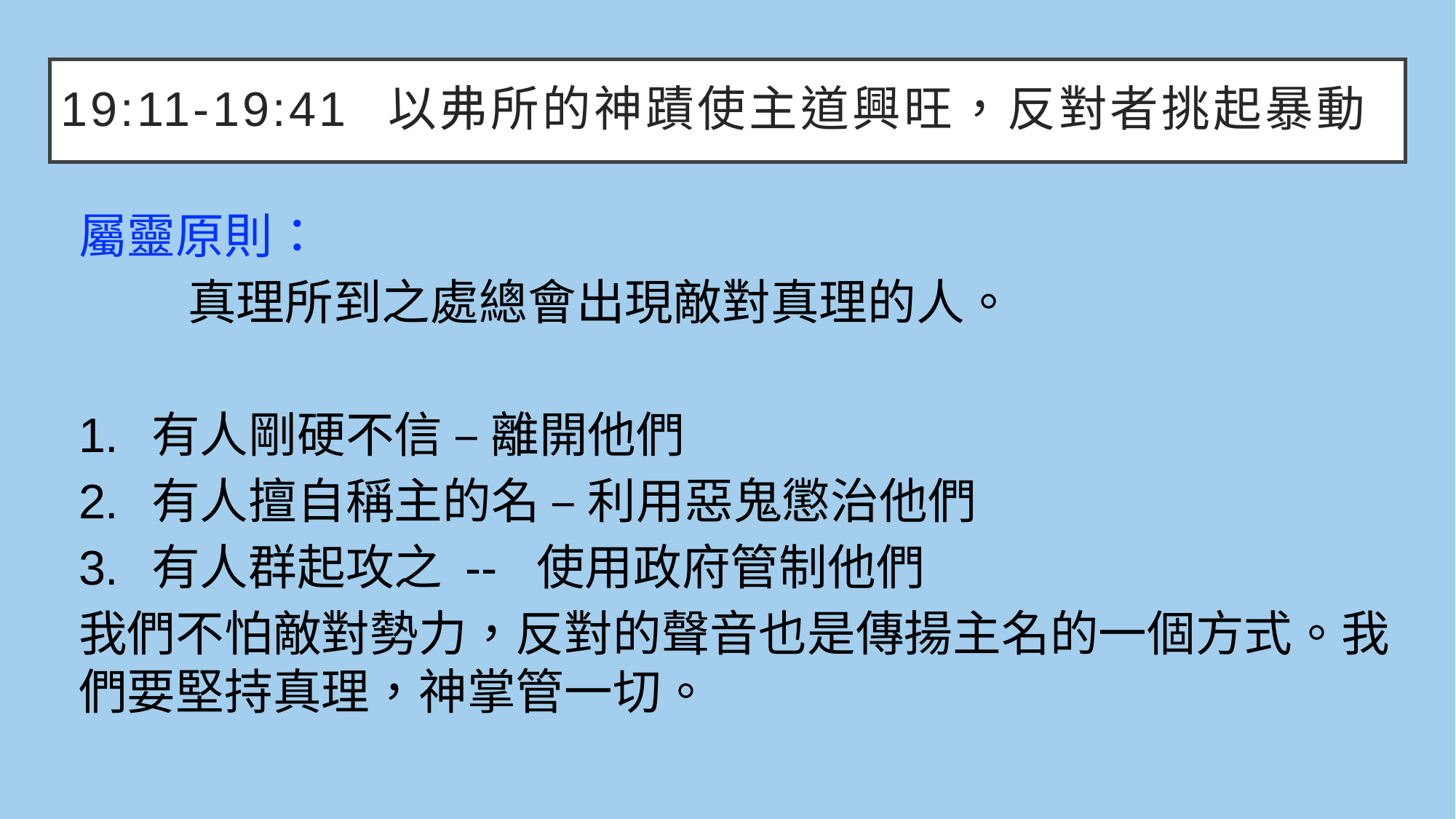

# 19:11-19:41	以弗所的神蹟使主道興旺，反對者挑起暴動
屬靈原則：
	真理所到之處總會出現敵對真理的人。

有人剛硬不信 – 離開他們
有人擅自稱主的名 – 利用惡鬼懲治他們
有人群起攻之 --  使用政府管制他們
我們不怕敵對勢力，反對的聲音也是傳揚主名的一個方式。我們要堅持真理，神掌管一切。